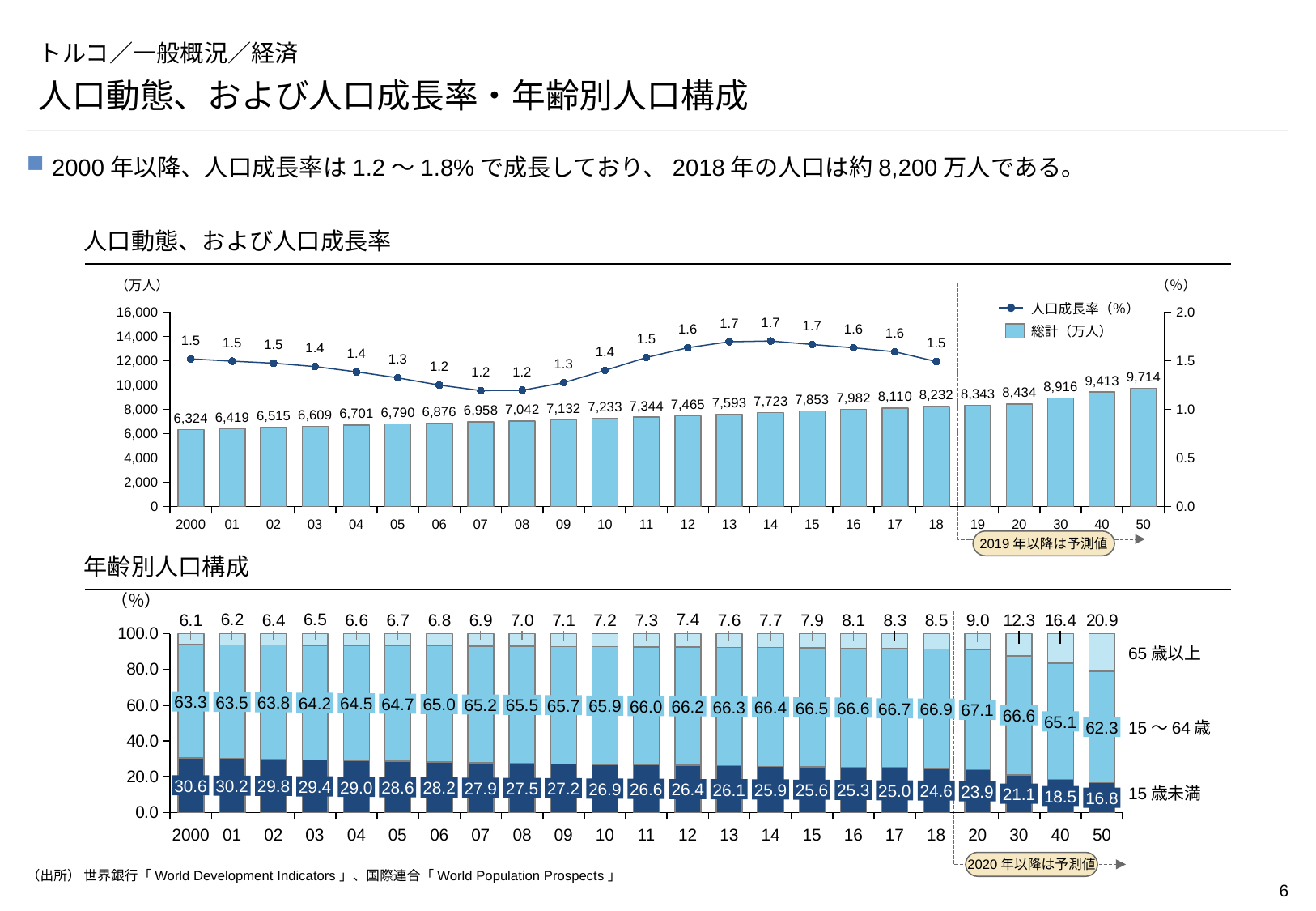

# トルコ／一般概況／経済
人口動態、および人口成長率・年齢別人口構成
2000年以降、人口成長率は1.2～1.8%で成長しており、2018年の人口は約8,200万人である。
人口動態、および人口成長率
（万人）
（％）

2019年以降は予測値
人口成長率（％）

### Chart

| Category |  |  |
|---|---|---|
総計（万人）

2000
01
02
03
04
05
06
07
08
09
10
11
12
13
14
15
16
17
18
19
20
30
40
50
年齢別人口構成
（％）

### Chart

| Category |  |  |  |
|---|---|---|---|
2020年以降は予測値
65歳以上
63.3
63.5
63.8
64.2
64.5
64.7
65.0
65.2
65.5
65.7
65.9
66.0
66.2
66.3
66.4
66.5
66.6
66.7
66.9
67.1
66.6
65.1
62.3
15～64歳
30.6
30.2
29.8
29.4
29.0
28.6
28.2
27.9
27.5
27.2
26.9
26.6
26.4
26.1
25.9
25.6
25.3
25.0
24.6
23.9
15歳未満
21.1
18.5
16.8
2000
01
02
03
04
05
06
07
08
09
10
11
12
13
14
15
16
17
18
20
30
40
50
（出所） 世界銀行「World Development Indicators」、国際連合「World Population Prospects」